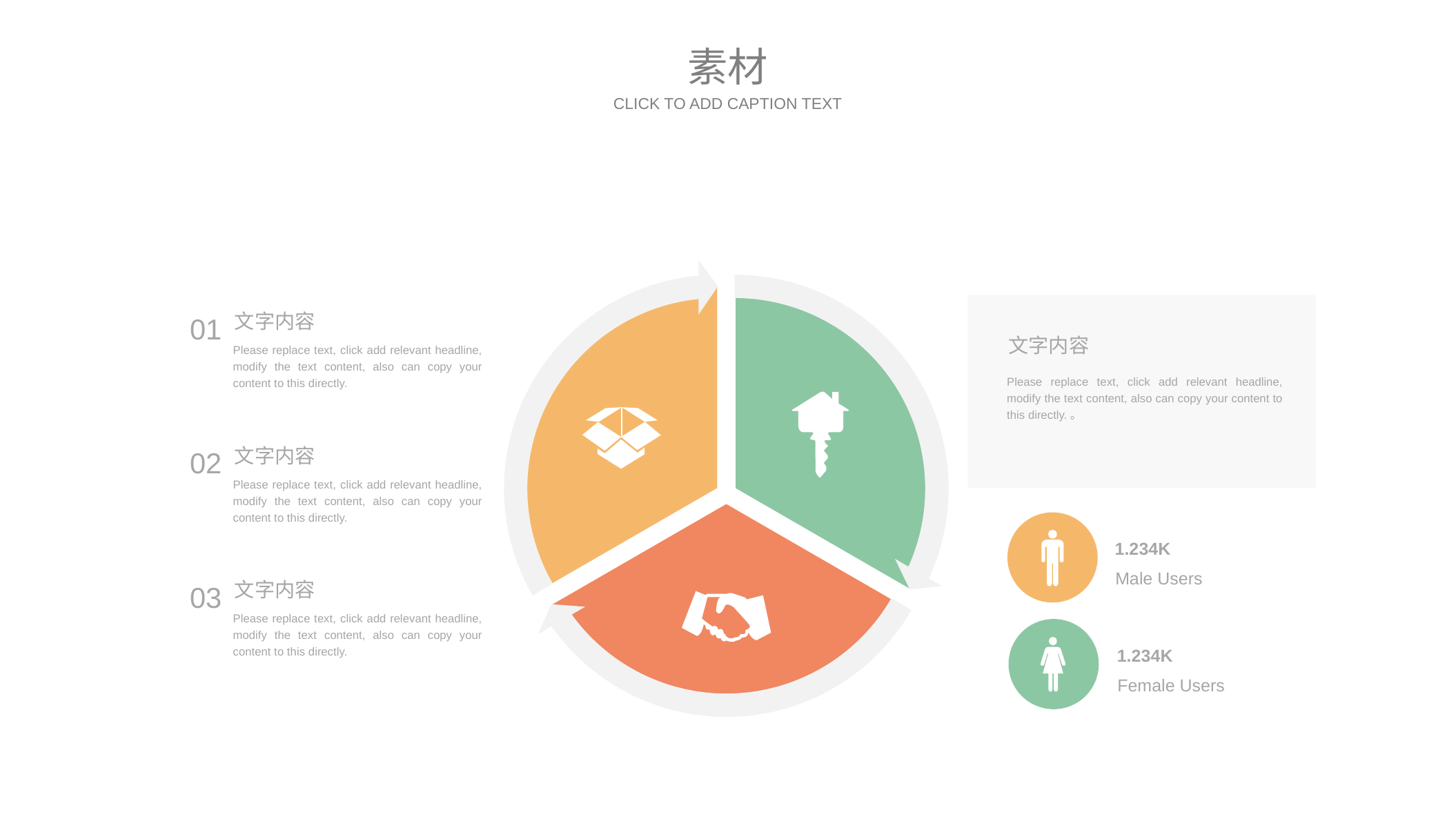

素材
CLICK TO ADD CAPTION TEXT

文字内容
Please replace text, click add relevant headline, modify the text content, also can copy your content to this directly.。
文字内容
Please replace text, click add relevant headline, modify the text content, also can copy your content to this directly.
01

文字内容
Please replace text, click add relevant headline, modify the text content, also can copy your content to this directly.
02

1.234K
Male Users
文字内容
Please replace text, click add relevant headline, modify the text content, also can copy your content to this directly.
03

1.234K
Female Users